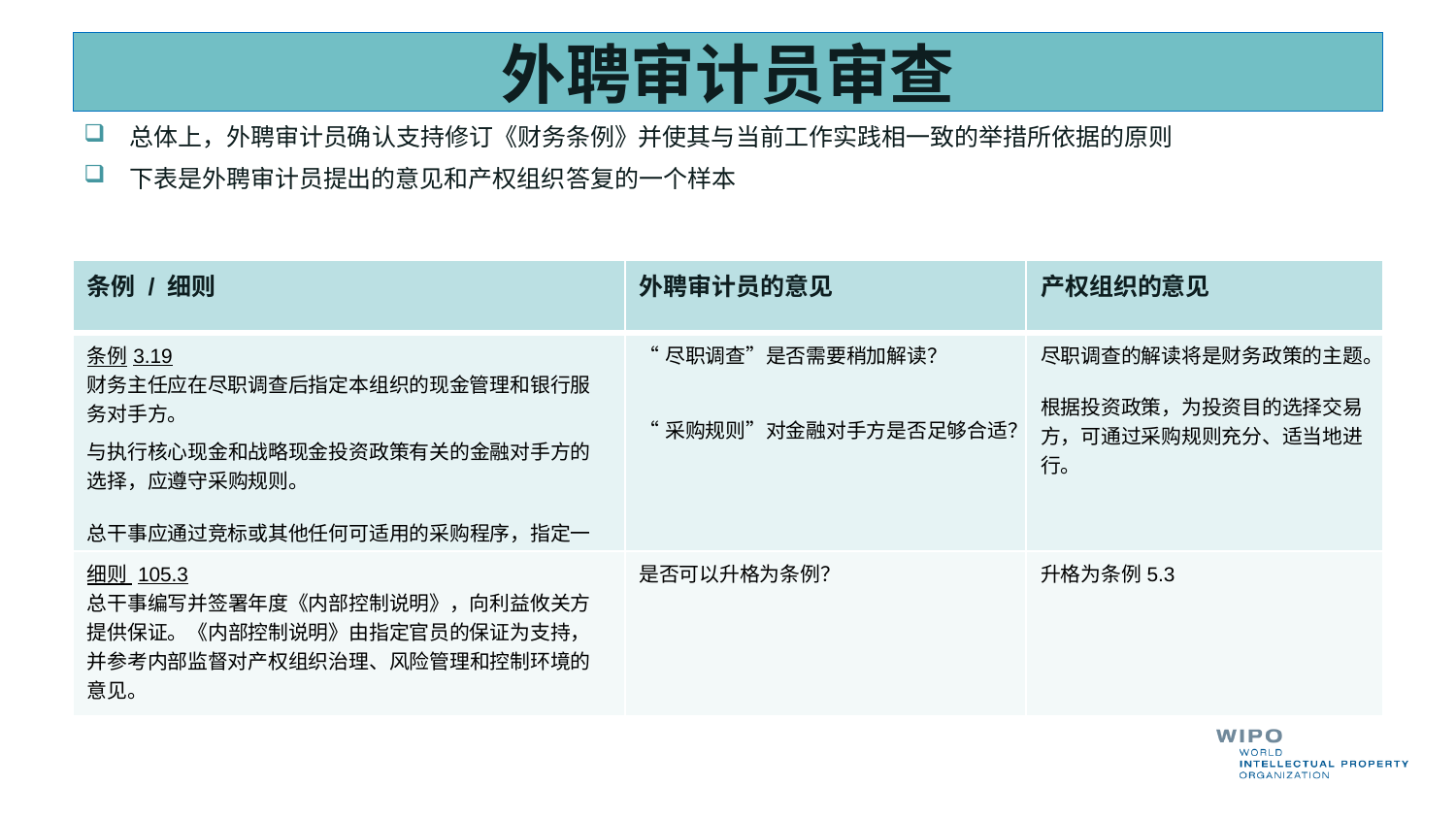

# 外聘审计员审查
总体上，外聘审计员确认支持修订《财务条例》并使其与当前工作实践相一致的举措所依据的原则
下表是外聘审计员提出的意见和产权组织答复的一个样本

| 条例 / 细则 | 外聘审计员的意见 | 产权组织的意见 |
| --- | --- | --- |
| 条例3.19 财务主任应在尽职调查后指定本组织的现金管理和银行服务对手方。 与执行核心现金和战略现金投资政策有关的金融对手方的选择，应遵守采购规则。 总干事应通过竞标或其他任何可适用的采购程序，指定一家或几家银行储存本组织的资金。 | “尽职调查”是否需要稍加解读？ “采购规则”对金融对手方是否足够合适？ | 尽职调查的解读将是财务政策的主题。 根据投资政策，为投资目的选择交易方，可通过采购规则充分、适当地进行。 |
| 细则 105.3 总干事编写并签署年度《内部控制说明》，向利益攸关方提供保证。《内部控制说明》由指定官员的保证为支持，并参考内部监督对产权组织治理、风险管理和控制环境的意见。 | 是否可以升格为条例？ | 升格为条例5.3 |